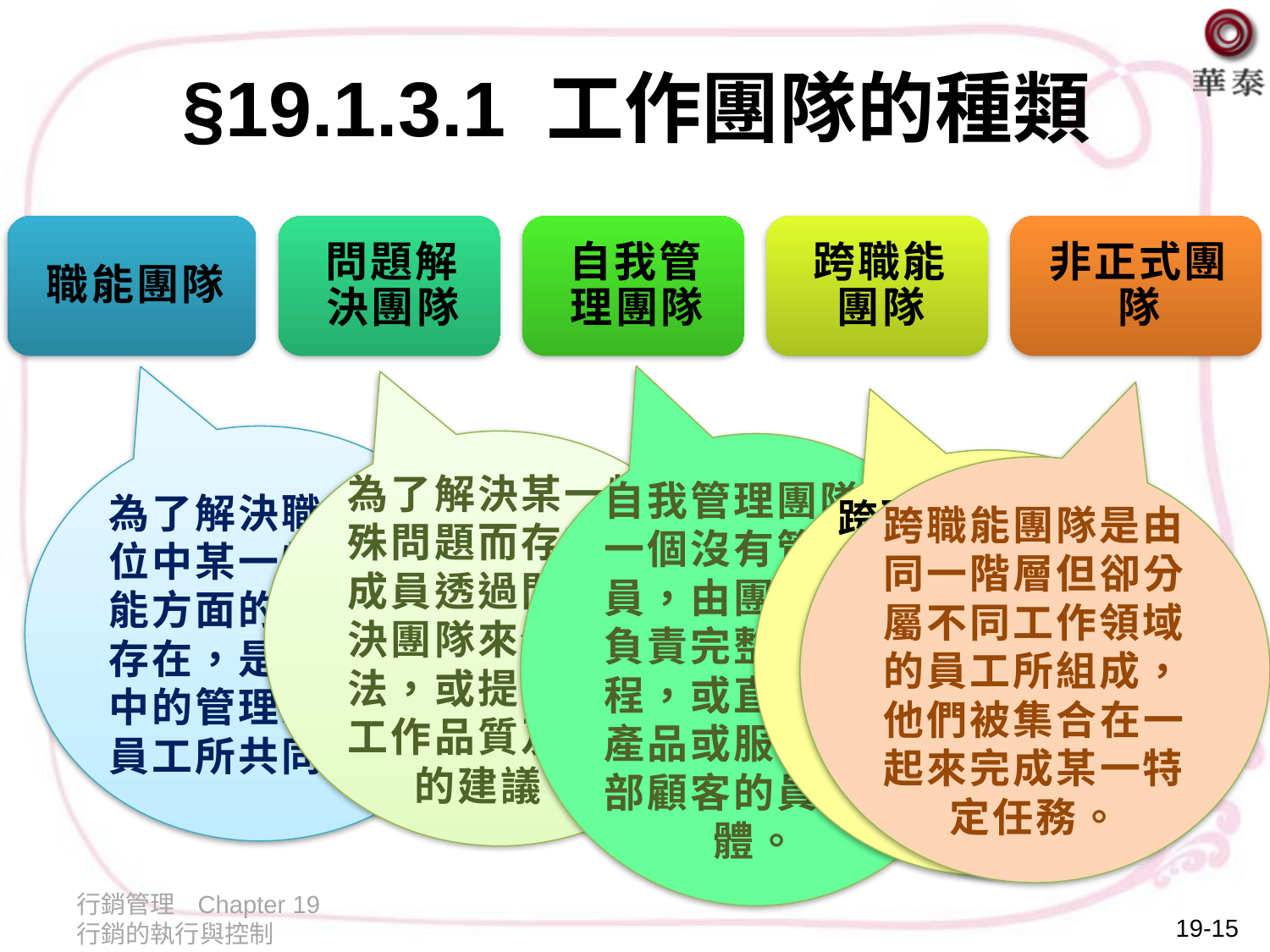

# §19.1.3.1 工作團隊的種類
職能團隊
問題解決團隊
自我管理團隊
跨職能團隊
非正式團隊
為了解決職能單位中某一特殊職能方面的問題而存在，是由單位中的管理人員及員工所共同組成。
為了解決某一特殊問題而存在，成員透過問題解決團隊來分享想法，或提供改善工作品質及方法的建議。
自我管理團隊是一個沒有管理人員，由團隊自行負責完整工作流程，或直接傳遞產品或服務給外部顧客的員工群體。
跨職能團隊是由同一階層但卻分屬不同工作領域的員工所組成，他們被集合在一起來完成某一特定任務。
跨職能團隊是由同一階層但卻分屬不同工作領域的員工所組成，他們被集合在一起來完成某一特定任務。
行銷管理   Chapter 19   行銷的執行與控制
19-15